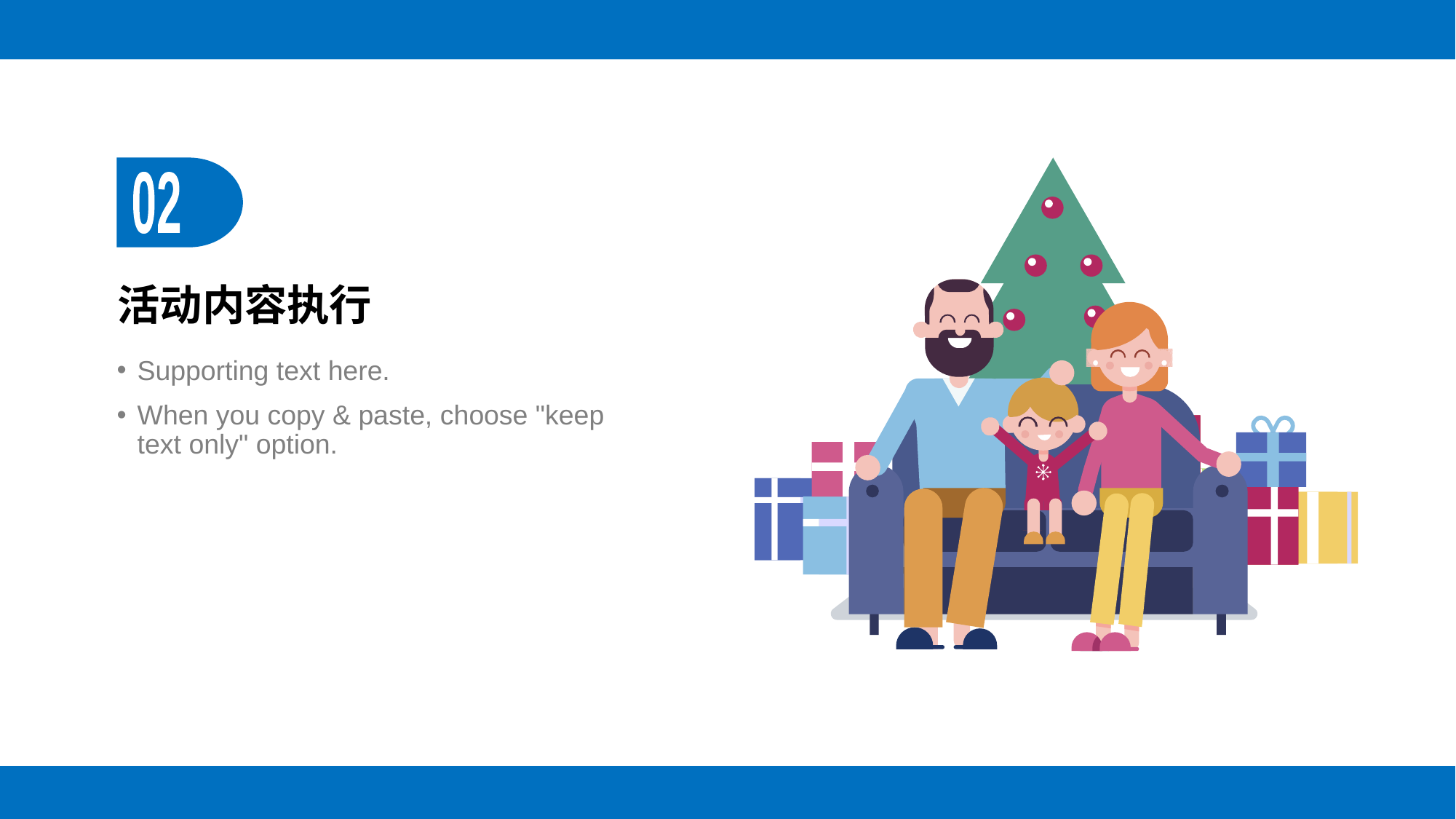

02
# 活动内容执行

Supporting text here.
When you copy & paste, choose "keep text only" option.